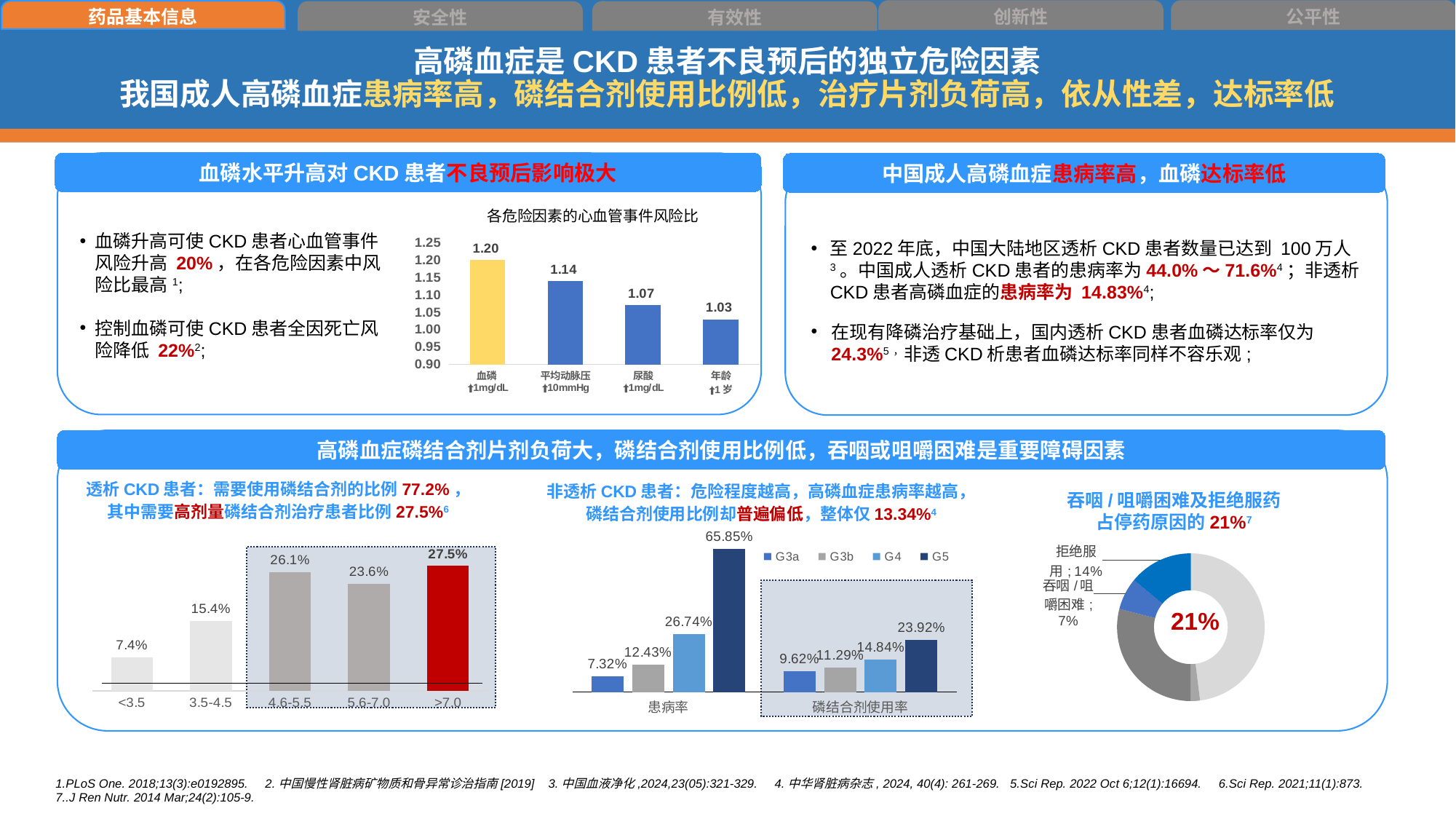

药品基本信息
创新性
公平性
有效性
安全性
# 高磷血症是CKD患者不良预后的独立危险因素 我国成人高磷血症患病率高，磷结合剂使用比例低，治疗片剂负荷高，依从性差，达标率低
血磷水平升高对CKD患者不良预后影响极大

血磷升高可使CKD患者心血管事件风险升高 20%，在各危险因素中风险比最高1;

控制血磷可使CKD患者全因死亡风险降低 22%2;

中国成人高磷血症患病率高，血磷达标率低
至2022年底，中国大陆地区透析CKD患者数量已达到 100万人3。中国成人透析CKD患者的患病率为44.0%～71.6%4；非透析CKD患者高磷血症的患病率为 14.83%4;
在现有降磷治疗基础上，国内透析CKD患者血磷达标率仅为24.3%5，非透CKD析患者血磷达标率同样不容乐观;

各危险因素的心血管事件风险比

### Chart

| Category | 系列 1 |
|---|---|
| 血磷
⬆1mg/dL
 | 1.2 |
| 平均动脉压
⬆10mmHg | 1.14 |
| 尿酸
⬆1mg/dL
 | 1.07 |
| 年龄
⬆1岁
 | 1.03 |
高磷血症磷结合剂片剂负荷大，磷结合剂使用比例低，吞咽或咀嚼困难是重要障碍因素
透析CKD患者：需要使用磷结合剂的比例77.2%，其中需要高剂量磷结合剂治疗患者比例27.5%6
非透析CKD患者：危险程度越高，高磷血症患病率越高，
磷结合剂使用比例却普遍偏低，整体仅13.34%4
吞咽/咀嚼困难及拒绝服药
占停药原因的21%7

### Chart

| Category | 销售额 |
|---|---|
| 胃肠道不适 | 0.48 |
| 过敏反应 | 0.02 |
| 未提供原因 | 0.29 |
| 吞咽/咀嚼困难 | 0.07 |
| 拒绝服用 | 0.14 |
21%

### Chart

| Category | G3a | G3b | G4 | G5 |
|---|---|---|---|---|
| 患病率 | 0.0732 | 0.1243 | 0.2674 | 0.6585 |
| 磷结合剂使用率 | 0.0962 | 0.1129 | 0.1484 | 0.2392 |

### Chart

| Category | 患者比例 |
|---|---|
| <3.5 | 0.074 |
| 3.5-4.5 | 0.154 |
| 4.6-5.5 | 0.261 |
| 5.6-7.0 | 0.236 |
| >7.0 | 0.275 |

1.PLoS One. 2018;13(3):e0192895.     2.中国慢性肾脏病矿物质和骨异常诊治指南[2019]    3.中国血液净化,2024,23(05):321-329.     4.中华肾脏病杂志, 2024, 40(4): 261-269.   5.Sci Rep. 2022 Oct 6;12(1):16694.     6.Sci Rep. 2021;11(1):873.
7..J Ren Nutr. 2014 Mar;24(2):105-9.